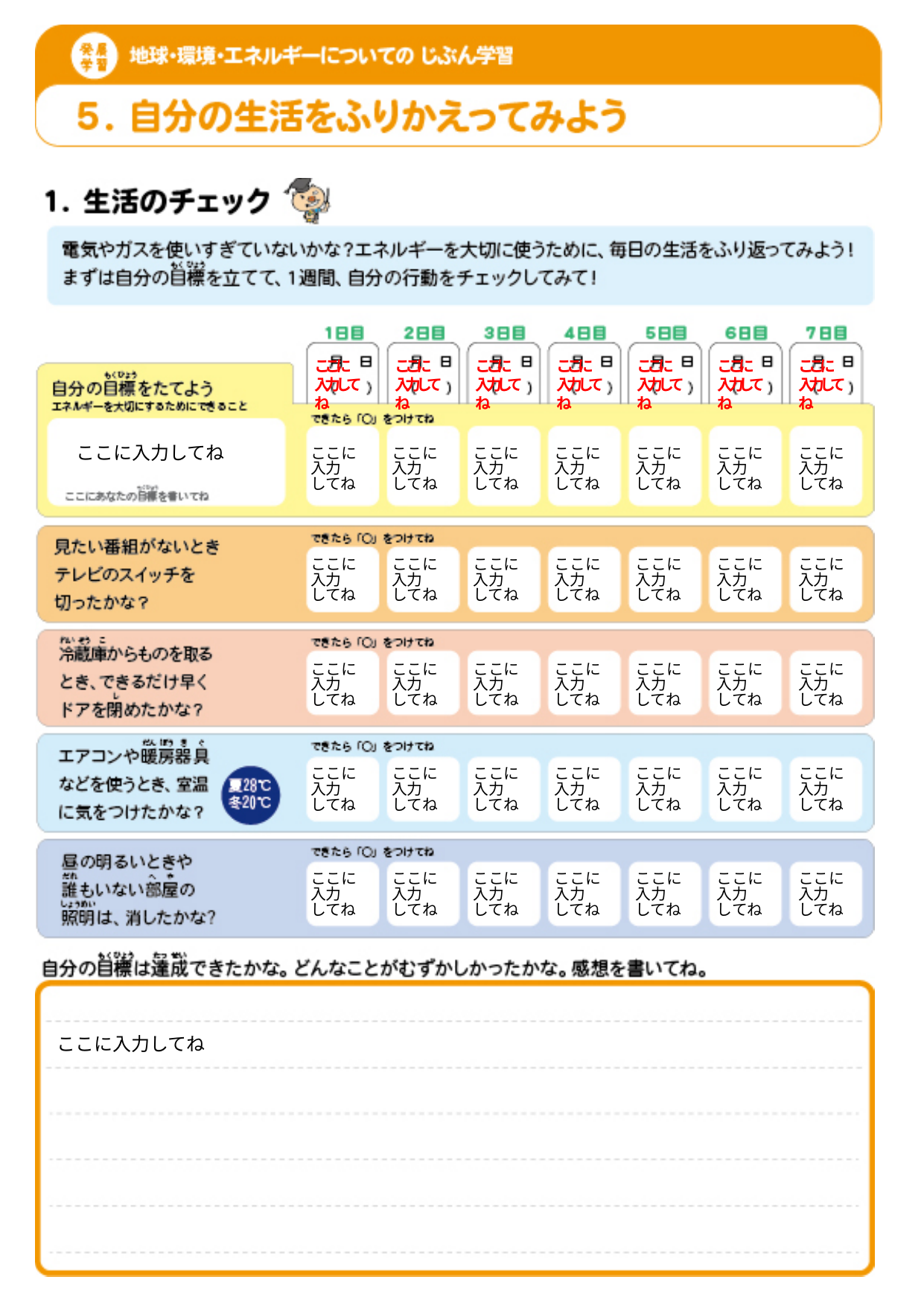

ここに
入力してね
ここに
入力してね
ここに
入力してね
ここに
入力してね
ここに
入力してね
ここに
入力してね
ここに
入力してね
ここに入力してね
ここに
入力
してね
ここに
入力
してね
ここに
入力
してね
ここに
入力
してね
ここに
入力
してね
ここに
入力
してね
ここに
入力
してね
ここに
入力
してね
ここに
入力
してね
ここに
入力
してね
ここに
入力
してね
ここに
入力
してね
ここに
入力
してね
ここに
入力
してね
ここに
入力
してね
ここに
入力
してね
ここに
入力
してね
ここに
入力
してね
ここに
入力
してね
ここに
入力
してね
ここに
入力
してね
ここに
入力
してね
ここに
入力
してね
ここに
入力
してね
ここに
入力
してね
ここに
入力
してね
ここに
入力
してね
ここに
入力
してね
ここに
入力
してね
ここに
入力
してね
ここに
入力
してね
ここに
入力
してね
ここに
入力
してね
ここに
入力
してね
ここに
入力
してね
ここに入力してね